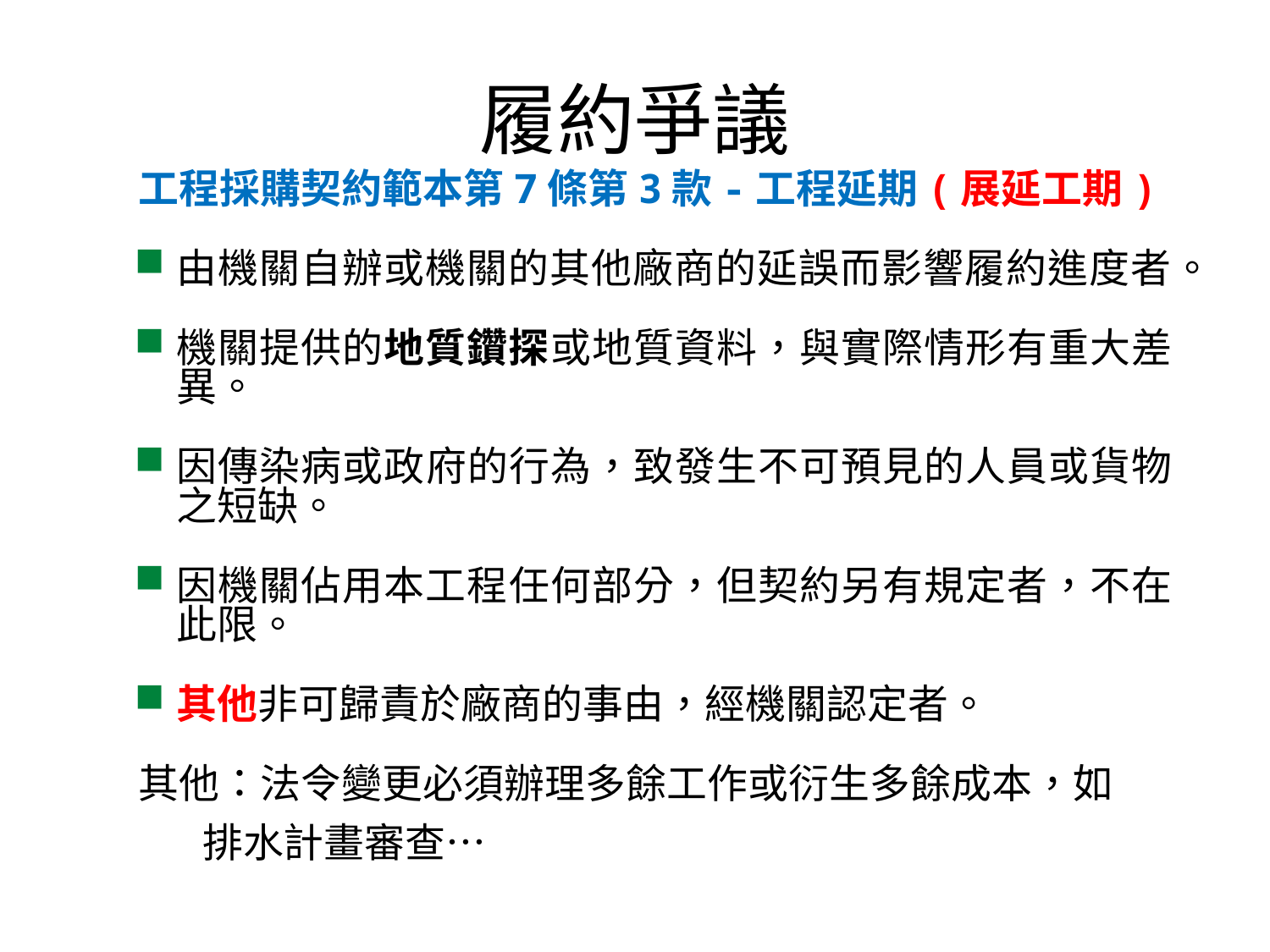

履約爭議
工程採購契約範本第7條第3款-工程延期(展延工期)
由機關自辦或機關的其他廠商的延誤而影響履約進度者。
機關提供的地質鑽探或地質資料，與實際情形有重大差異。
因傳染病或政府的行為，致發生不可預見的人員或貨物之短缺。
因機關佔用本工程任何部分，但契約另有規定者，不在此限。
其他非可歸責於廠商的事由，經機關認定者。
其他：法令變更必須辦理多餘工作或衍生多餘成本，如
      排水計畫審查…